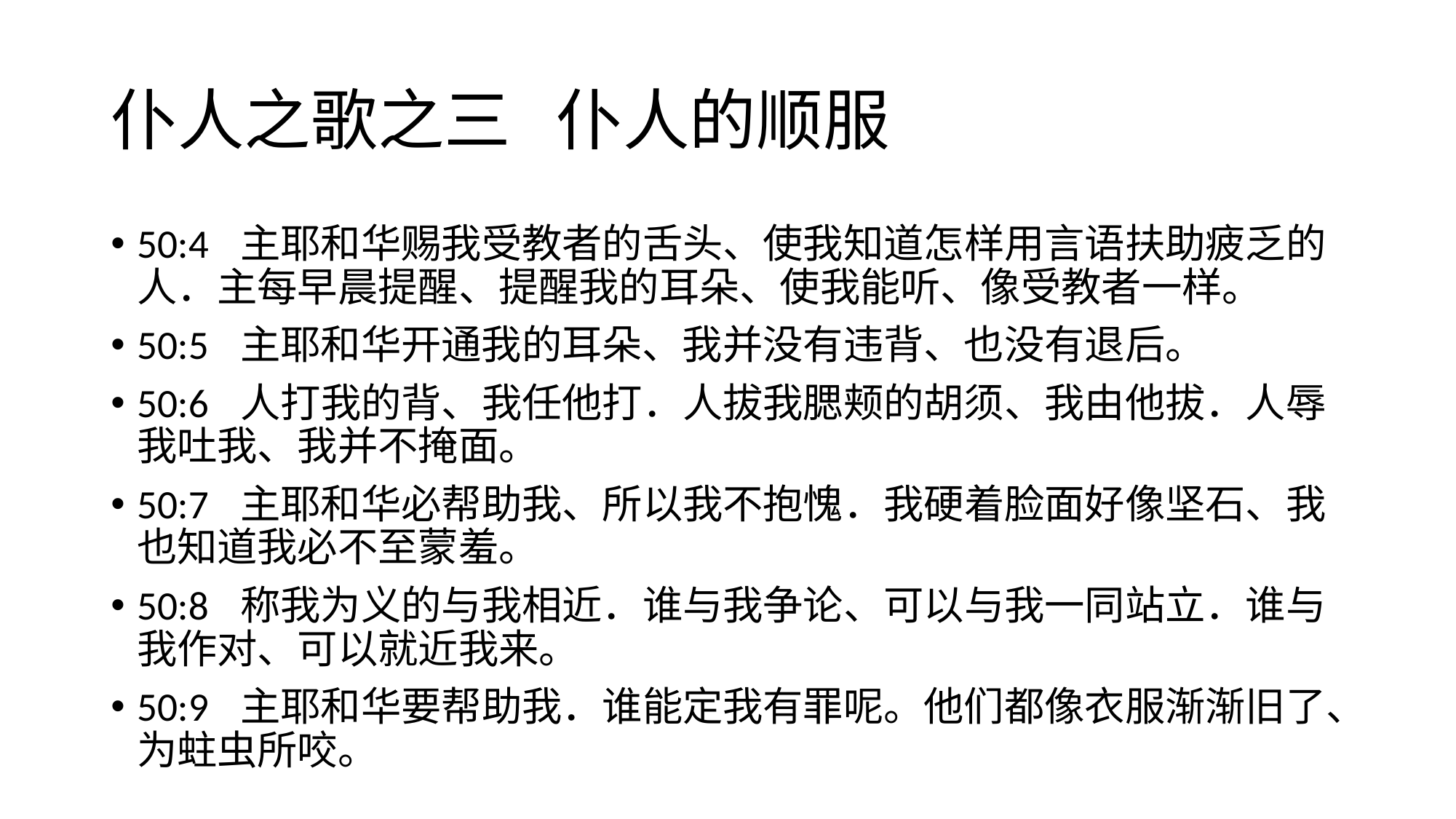

# 仆人之歌之三   仆人的顺服
50:4	主耶和华赐我受教者的舌头、使我知道怎样用言语扶助疲乏的人．主每早晨提醒、提醒我的耳朵、使我能听、像受教者一样。
50:5	主耶和华开通我的耳朵、我并没有违背、也没有退后。
50:6	人打我的背、我任他打．人拔我腮颊的胡须、我由他拔．人辱我吐我、我并不掩面。
50:7	主耶和华必帮助我、所以我不抱愧．我硬着脸面好像坚石、我也知道我必不至蒙羞。
50:8	称我为义的与我相近．谁与我争论、可以与我一同站立．谁与我作对、可以就近我来。
50:9	主耶和华要帮助我．谁能定我有罪呢。他们都像衣服渐渐旧了、为蛀虫所咬。